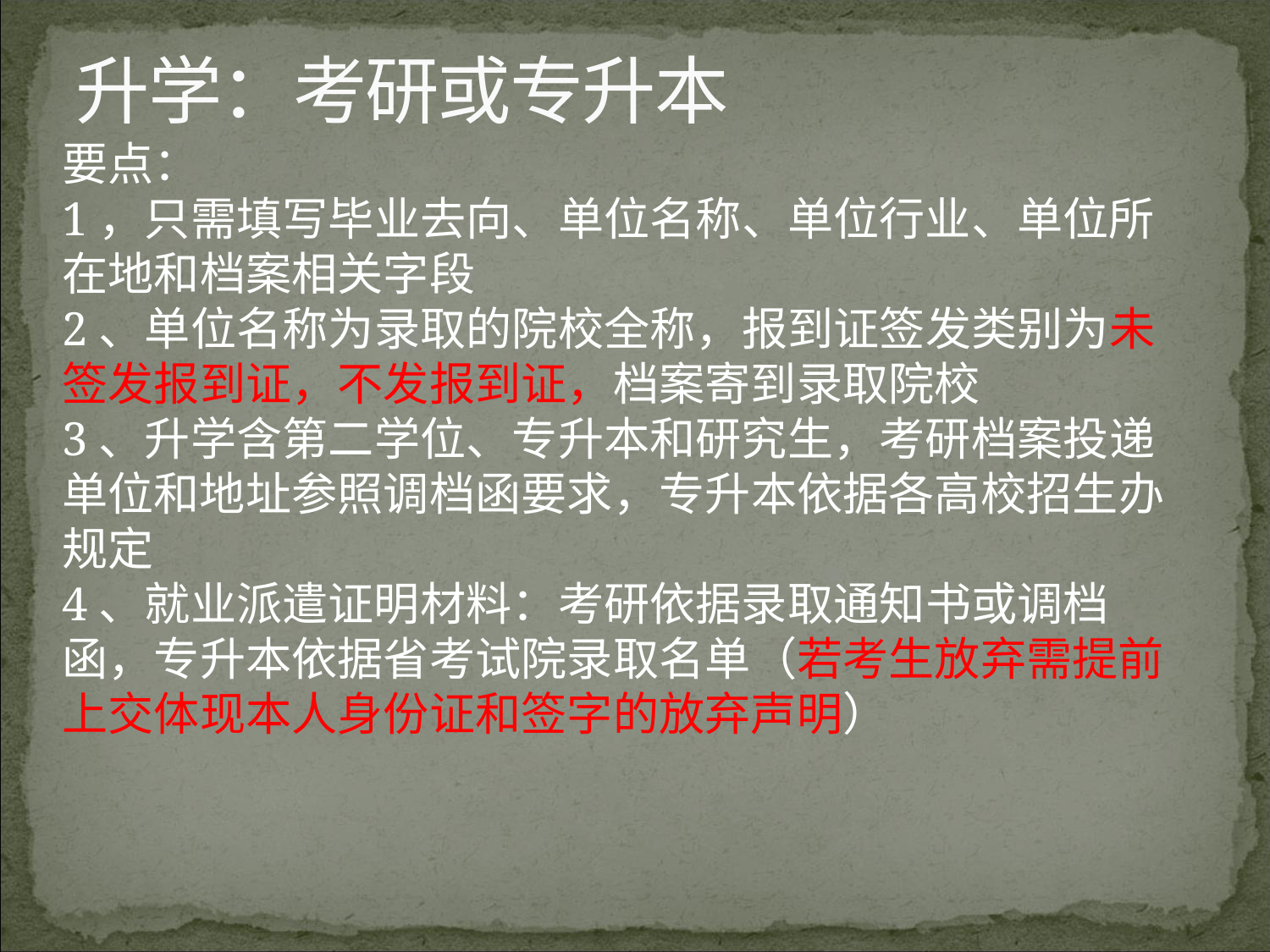

# 升学：考研或专升本
要点：
1，只需填写毕业去向、单位名称、单位行业、单位所在地和档案相关字段
2、单位名称为录取的院校全称，报到证签发类别为未签发报到证，不发报到证，档案寄到录取院校
3、升学含第二学位、专升本和研究生，考研档案投递单位和地址参照调档函要求，专升本依据各高校招生办规定
4、就业派遣证明材料：考研依据录取通知书或调档函，专升本依据省考试院录取名单（若考生放弃需提前上交体现本人身份证和签字的放弃声明）